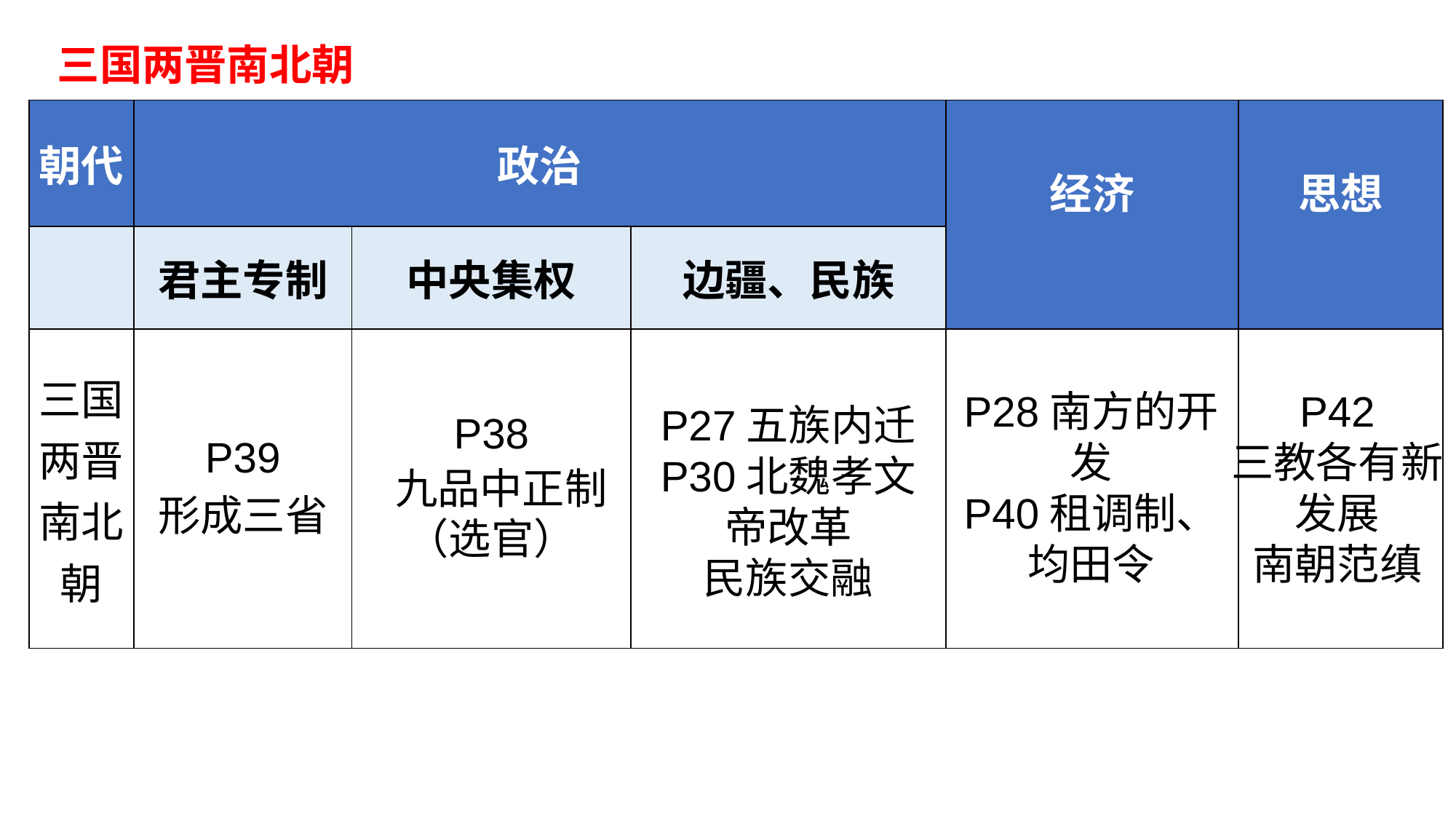

三国两晋南北朝
| 朝代 | 政治 |  |  | 经济 | 思想 |
| --- | --- | --- | --- | --- | --- |
|  | 君主专制 | 中央集权 | 边疆、民族 |  |  |
| 三国两晋 南北朝 | P39 形成三省 | P38 （选官） |  |  |  |
P28南方的开发
P40租调制、均田令
P42
三教各有新发展
南朝范缜
P27五族内迁
P30北魏孝文帝改革
民族交融
九品中正制